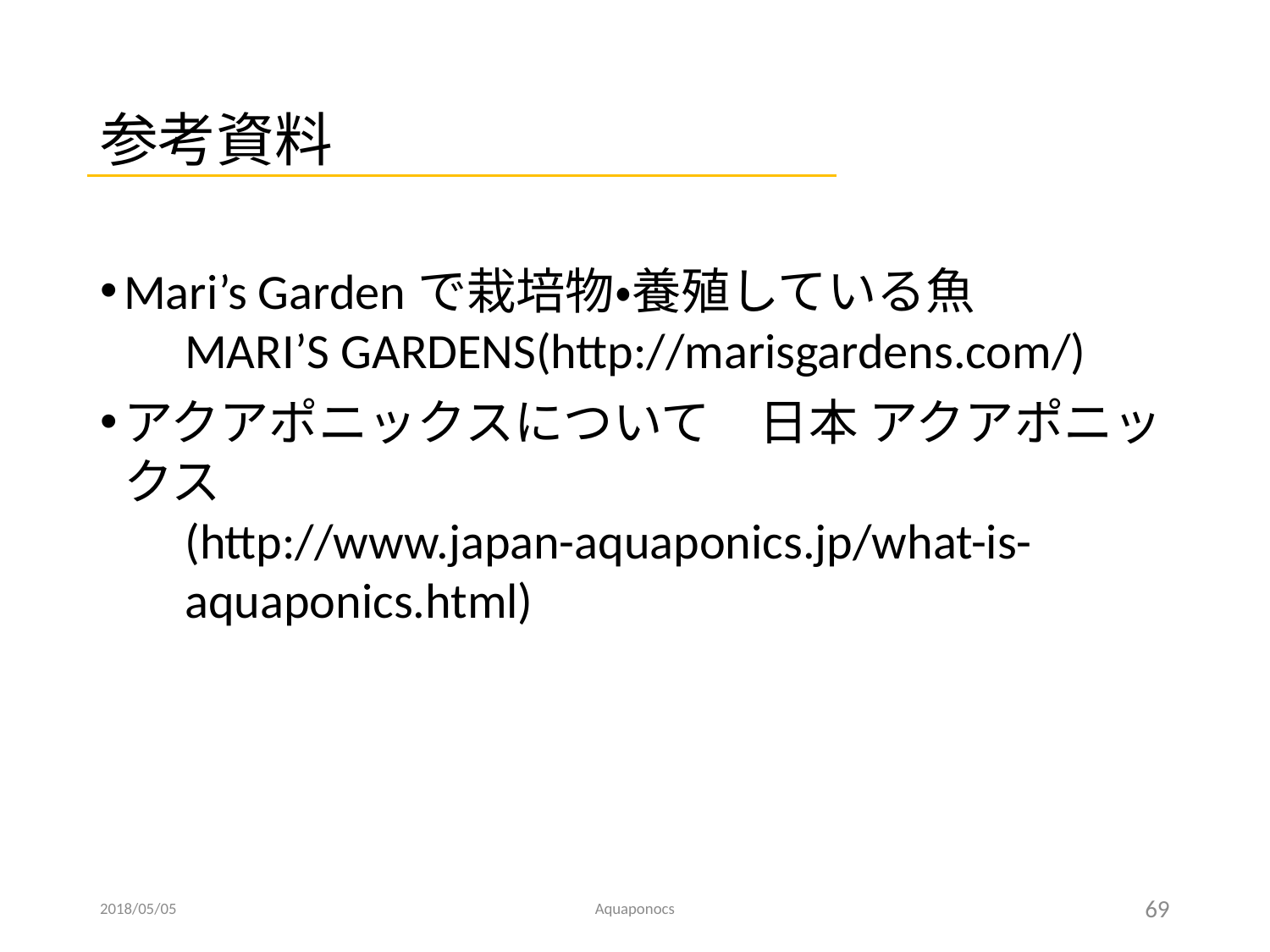

# 参考資料
Mari’s Gardenで栽培物・養殖している魚　
　MARI’S GARDENS(http://marisgardens.com/)
アクアポニックスについて　日本 アクアポニックス
　(http://www.japan-aquaponics.jp/what-is-
　aquaponics.html)
2018/05/05
Aquaponocs
69